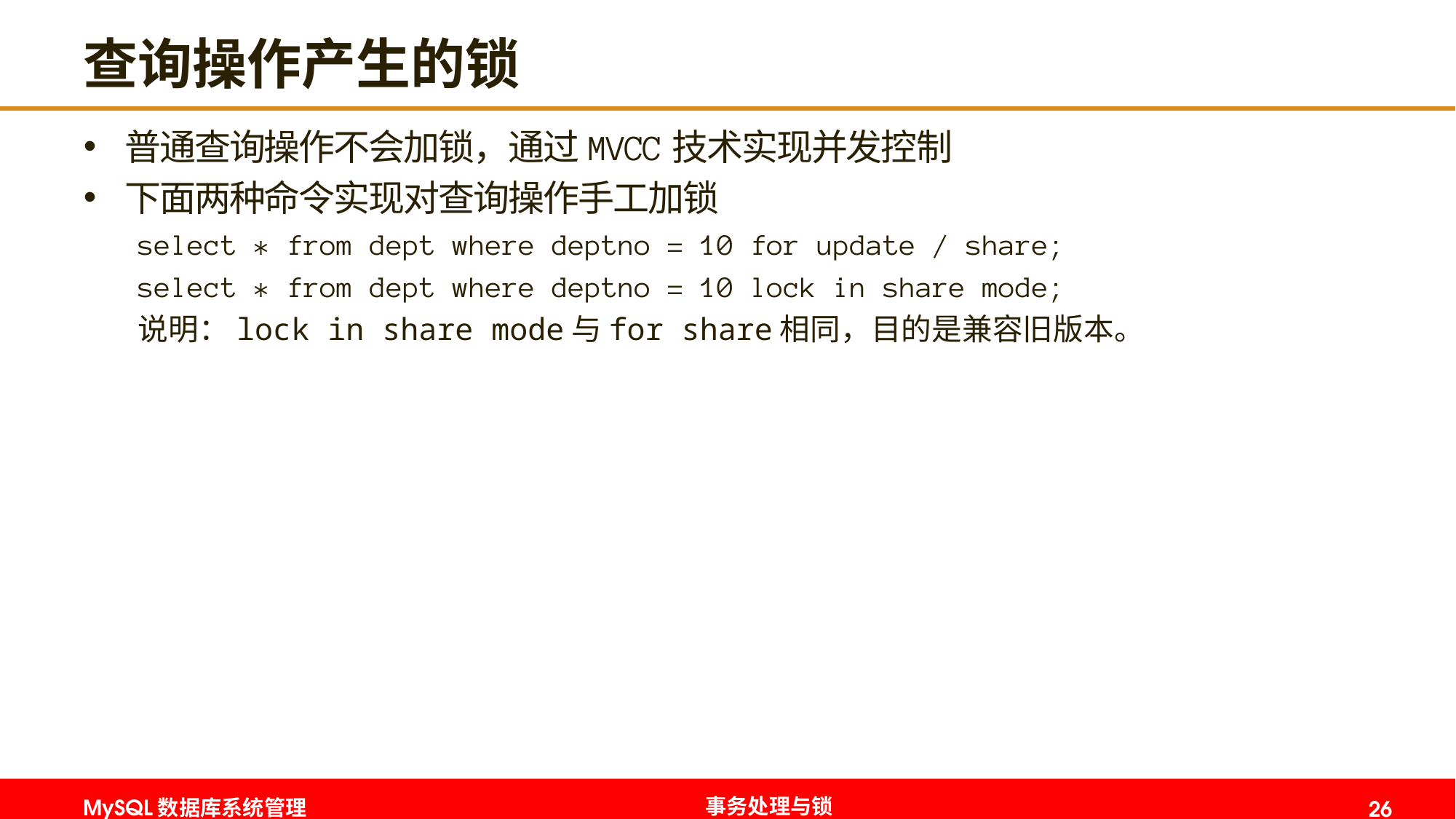

# 查询操作产生的锁
普通查询操作不会加锁，通过MVCC技术实现并发控制
下面两种命令实现对查询操作手工加锁
select * from dept where deptno = 10 for update / share;
select * from dept where deptno = 10 lock in share mode;
说明：lock in share mode与for share相同，目的是兼容旧版本。